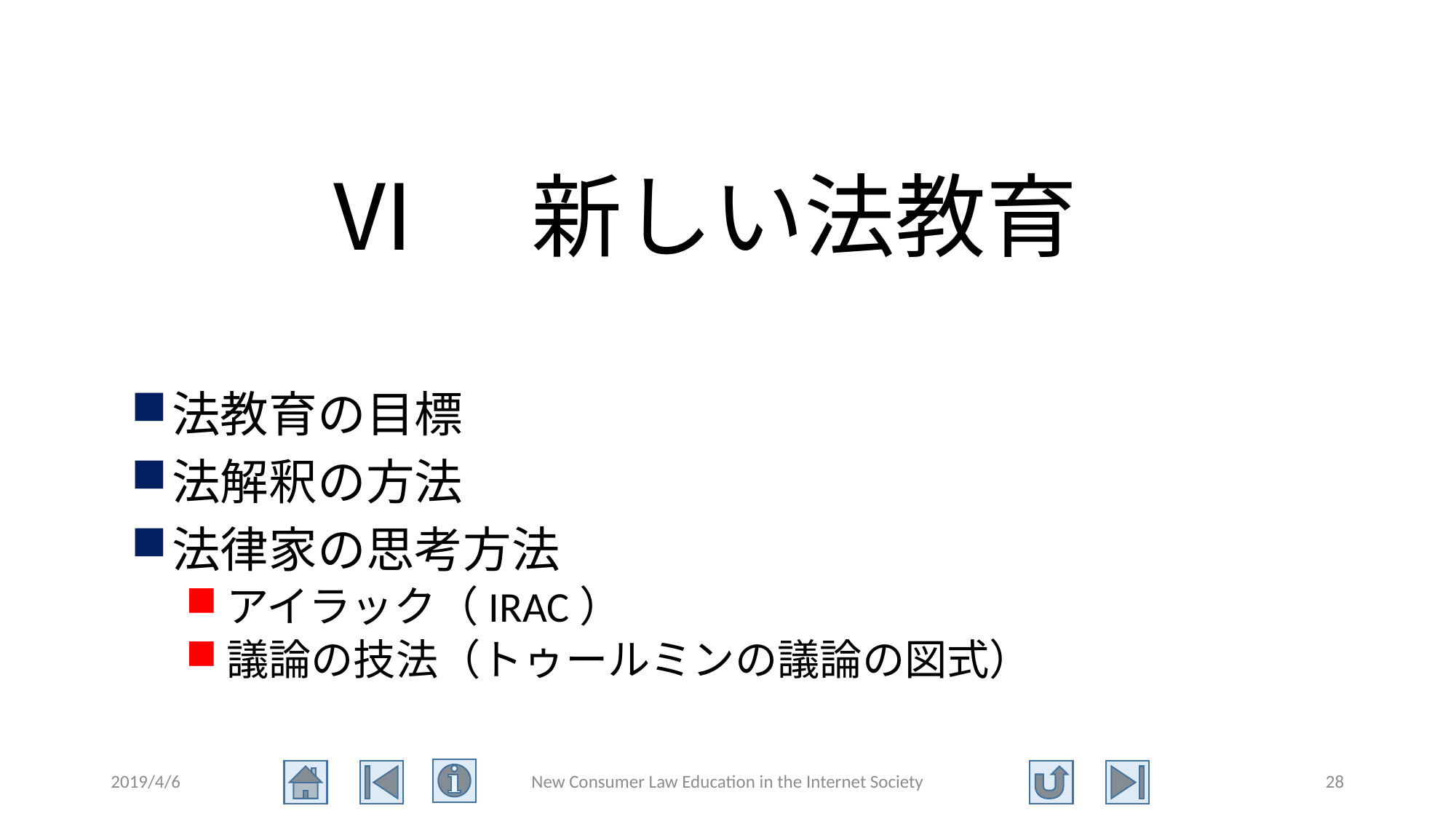

# Ⅵ　新しい法教育
法教育の目標
法解釈の方法
法律家の思考方法
アイラック（IRAC）
議論の技法（トゥールミンの議論の図式）

2019/4/6
New Consumer Law Education in the Internet Society
28